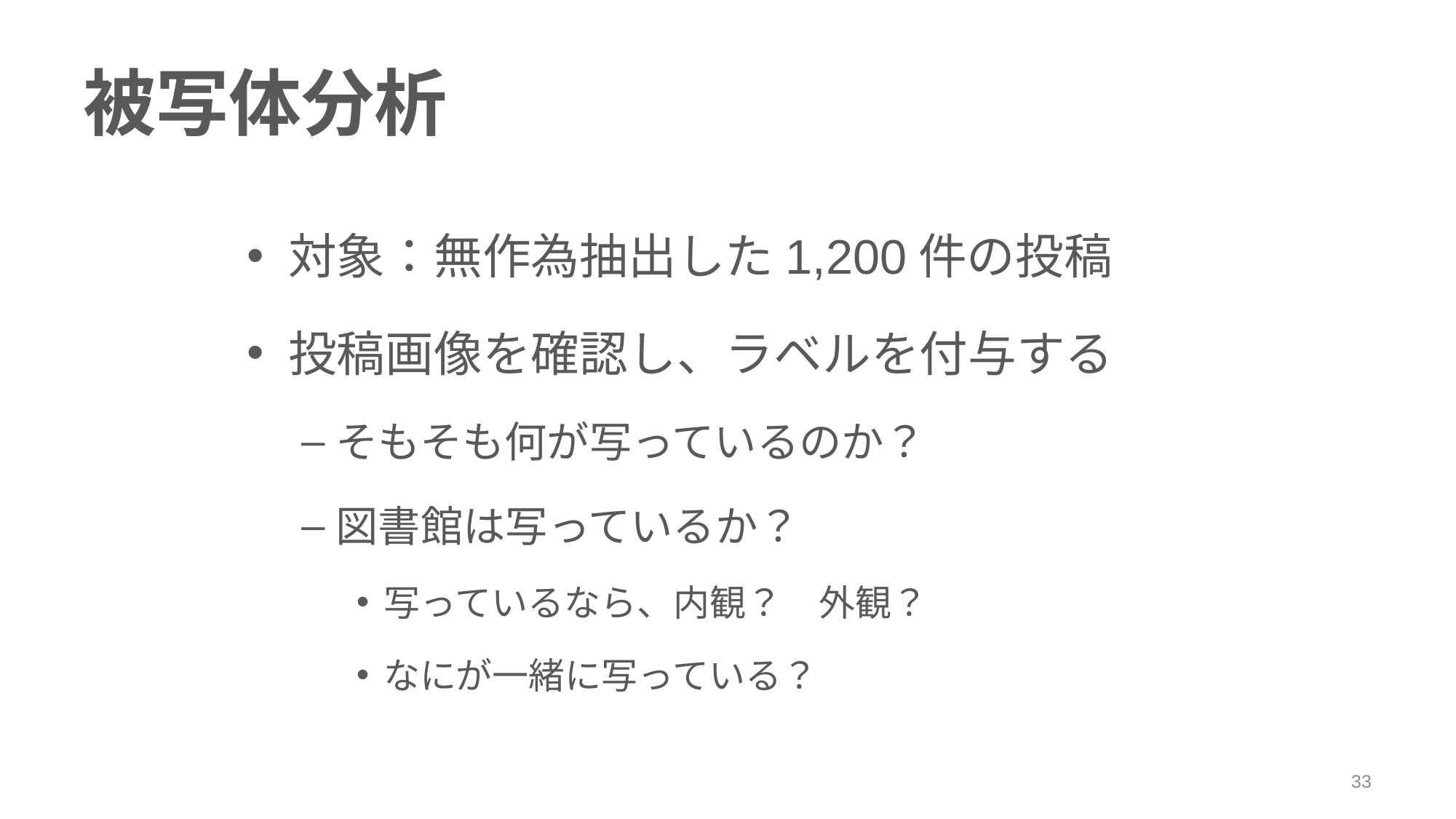

# 被写体分析
対象：無作為抽出した1,200件の投稿
投稿画像を確認し、ラベルを付与する
そもそも何が写っているのか？
図書館は写っているか？
写っているなら、内観？　外観？
なにが一緒に写っている？

33